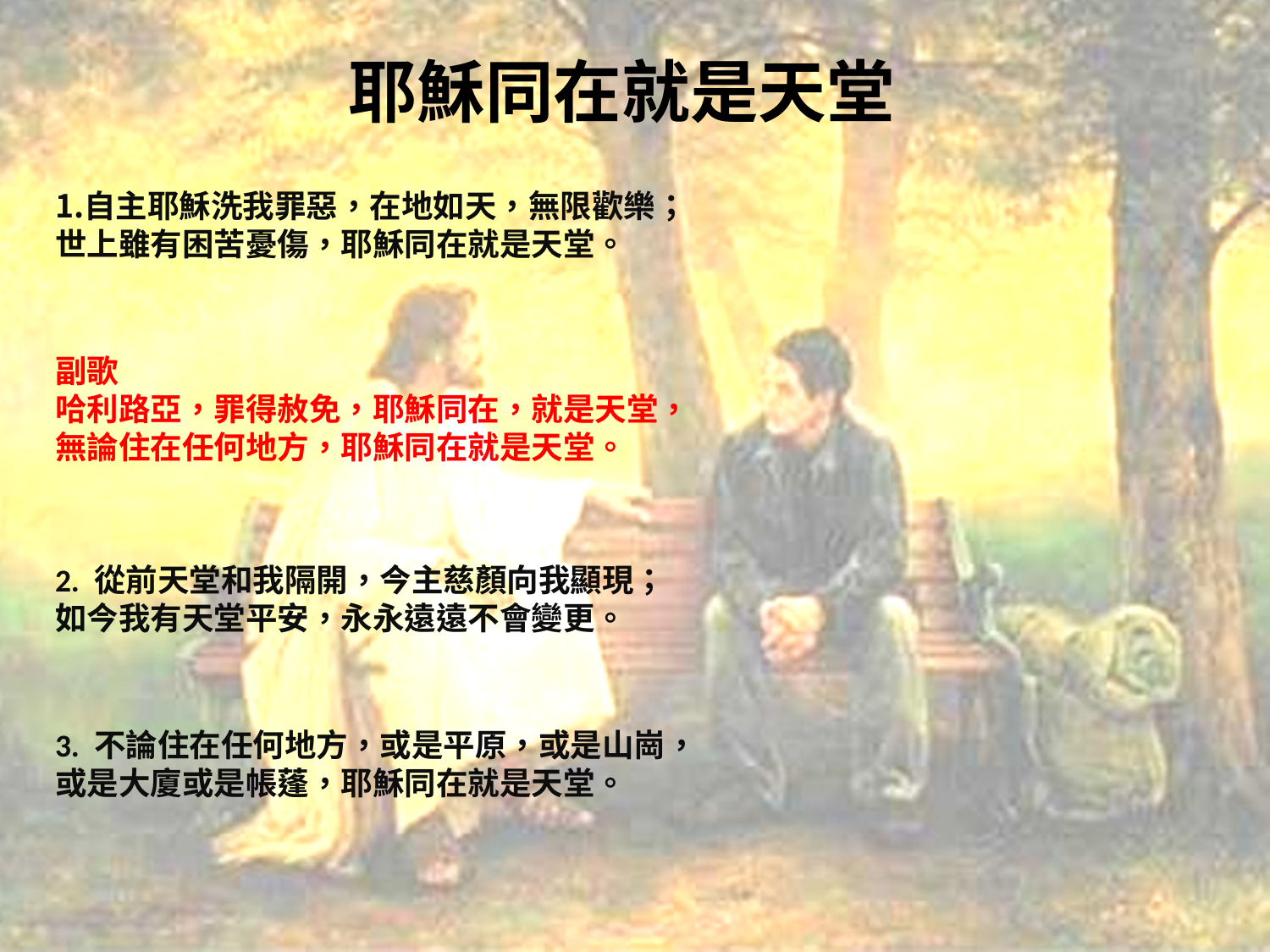

# 耶穌同在就是天堂
自主耶穌洗我罪惡，在地如天，無限歡樂；
世上雖有困苦憂傷，耶穌同在就是天堂。

副歌
哈利路亞，罪得赦免，耶穌同在，就是天堂，
無論住在任何地方，耶穌同在就是天堂。

2. 從前天堂和我隔開，今主慈顏向我顯現；
如今我有天堂平安，永永遠遠不會變更。

3. 不論住在任何地方，或是平原，或是山崗，
或是大廈或是帳蓬，耶穌同在就是天堂。